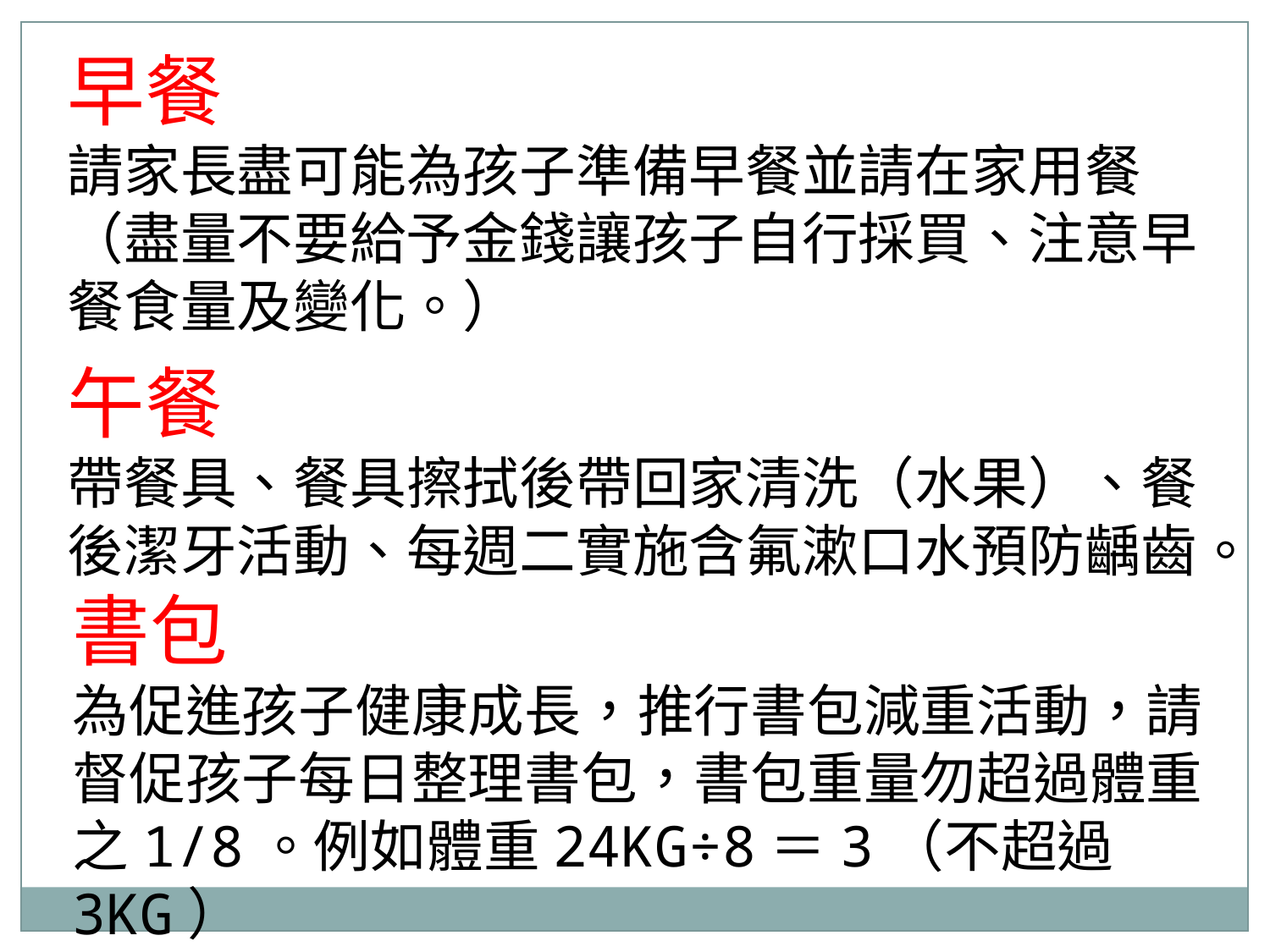

早餐
請家長盡可能為孩子準備早餐並請在家用餐（盡量不要給予金錢讓孩子自行採買、注意早餐食量及變化。）
午餐
帶餐具、餐具擦拭後帶回家清洗（水果）、餐後潔牙活動、每週二實施含氟漱口水預防齲齒。
書包
為促進孩子健康成長，推行書包減重活動，請督促孩子每日整理書包，書包重量勿超過體重之1/8。例如體重24KG÷8＝3（不超過3KG）